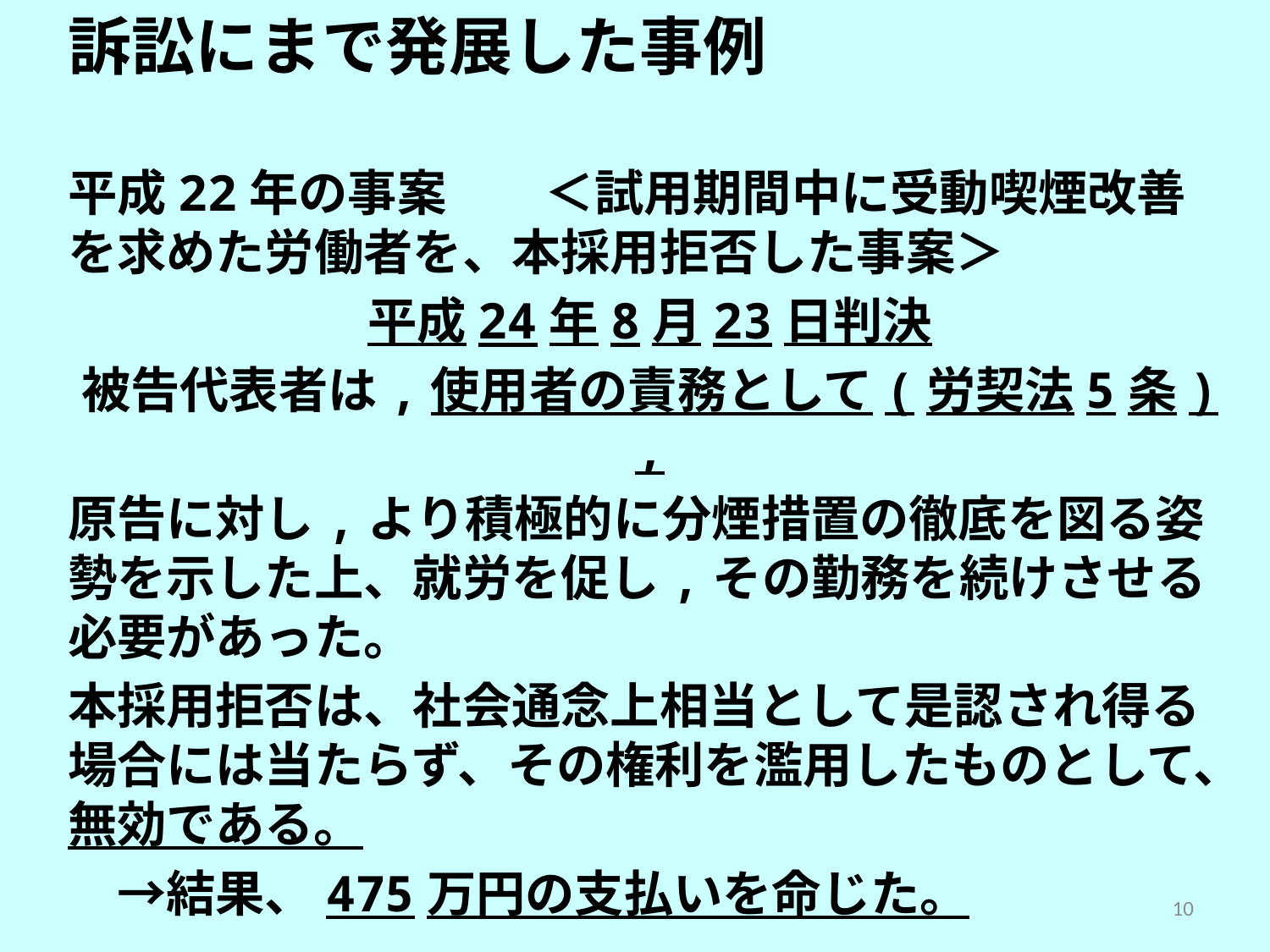

訴訟にまで発展した事例

平成22年の事案　　＜試用期間中に受動喫煙改善を求めた労働者を、本採用拒否した事案＞
平成24年8月23日判決
被告代表者は,使用者の責務として(労契法5条) ,
原告に対し,より積極的に分煙措置の徹底を図る姿勢を示した上、就労を促し,その勤務を続けさせる必要があった。
本採用拒否は、社会通念上相当として是認され得る場合には当たらず、その権利を濫用したものとして、無効である。
　→結果、475万円の支払いを命じた。

10